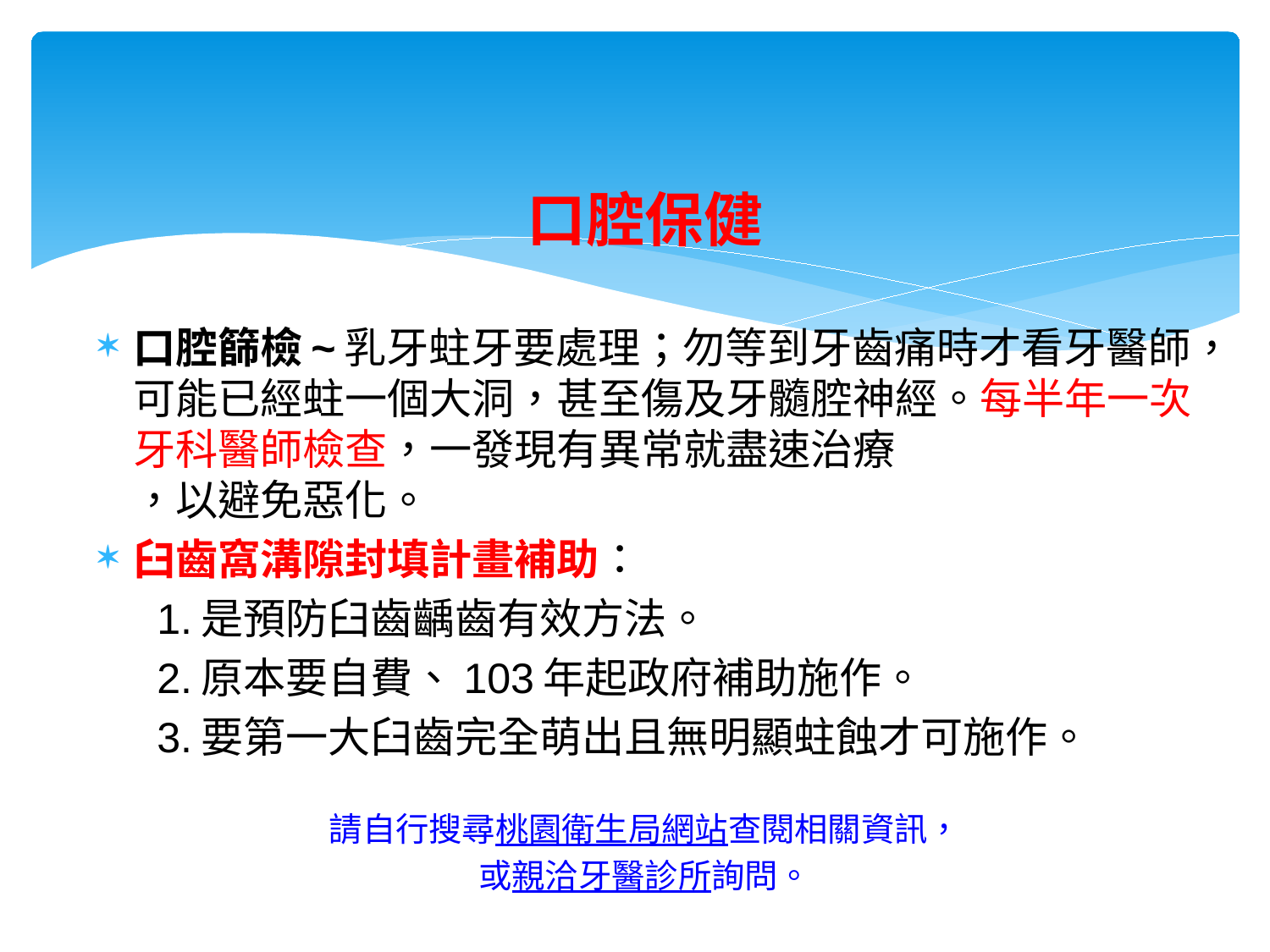

口腔保健

口腔篩檢~乳牙蛀牙要處理；勿等到牙齒痛時才看牙醫師，可能已經蛀一個大洞，甚至傷及牙髓腔神經。每半年一次牙科醫師檢查，一發現有異常就盡速治療
，以避免惡化。
臼齒窩溝隙封填計畫補助：
     1.是預防臼齒齲齒有效方法。
     2.原本要自費、103年起政府補助施作。
     3.要第一大臼齒完全萌出且無明顯蛀蝕才可施作。

請自行搜尋桃園衛生局網站查閱相關資訊，
或親洽牙醫診所詢問。